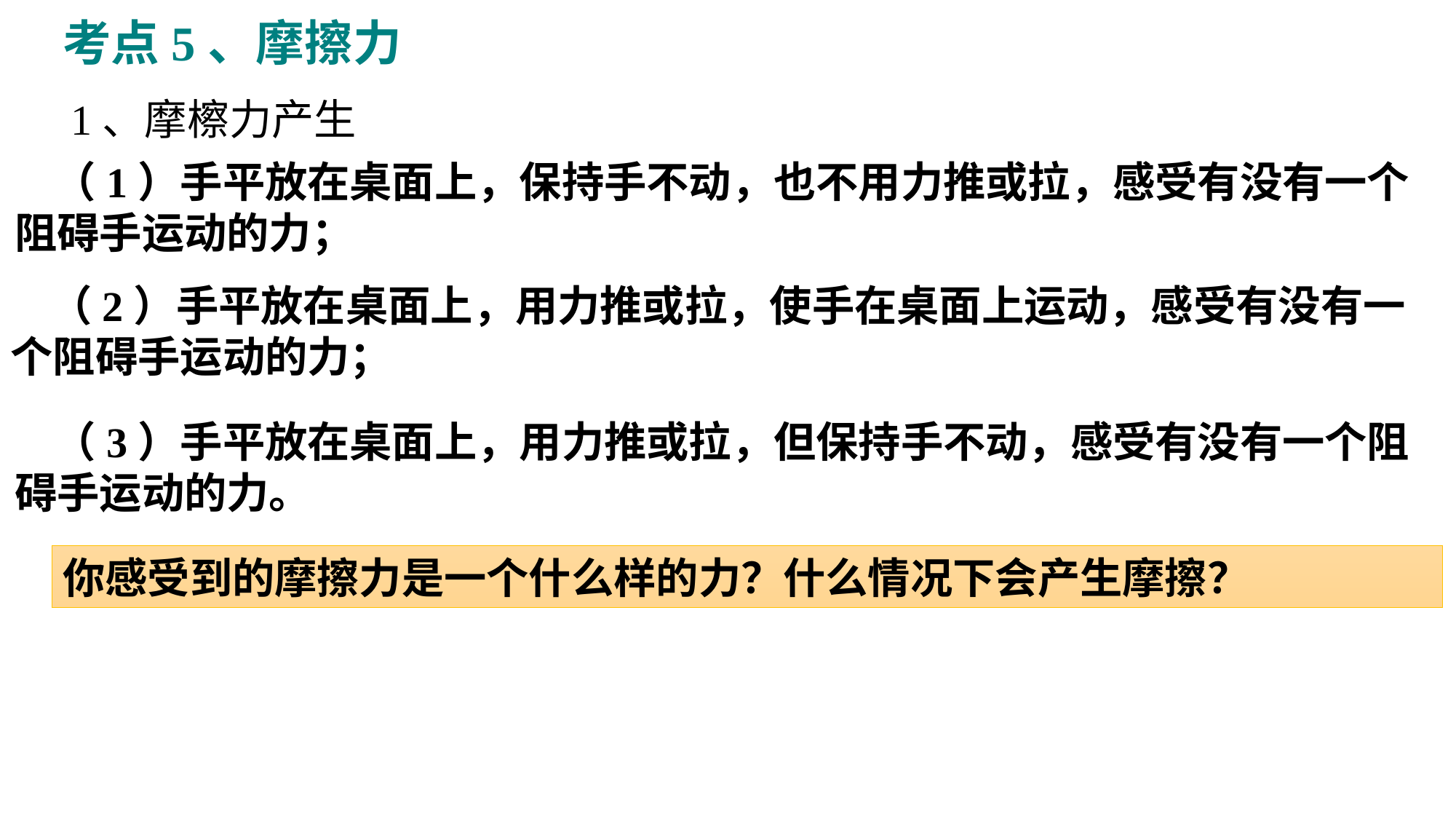

考点5、摩擦力
1、摩檫力产生
   （1）手平放在桌面上，保持手不动，也不用力推或拉，感受有没有一个阻碍手运动的力；
   （2）手平放在桌面上，用力推或拉，使手在桌面上运动，感受有没有一个阻碍手运动的力；
   （3）手平放在桌面上，用力推或拉，但保持手不动，感受有没有一个阻碍手运动的力。
你感受到的摩擦力是一个什么样的力？什么情况下会产生摩擦？